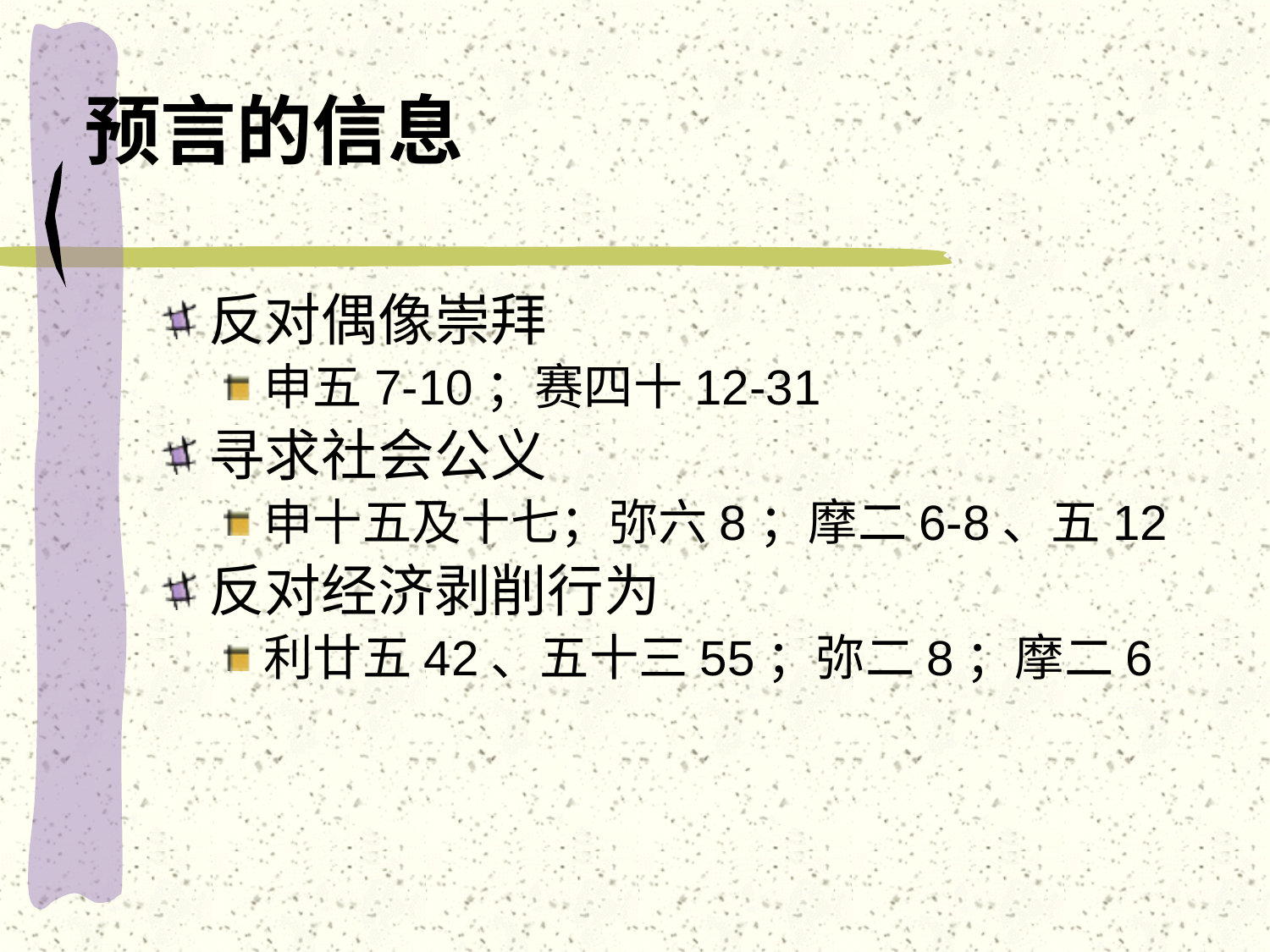

# 预言的信息
反对偶像崇拜
申五7-10；赛四十12-31
寻求社会公义
申十五及十七；弥六8；摩二6-8、五12
反对经济剥削行为
利廿五42、五十三55；弥二8；摩二6